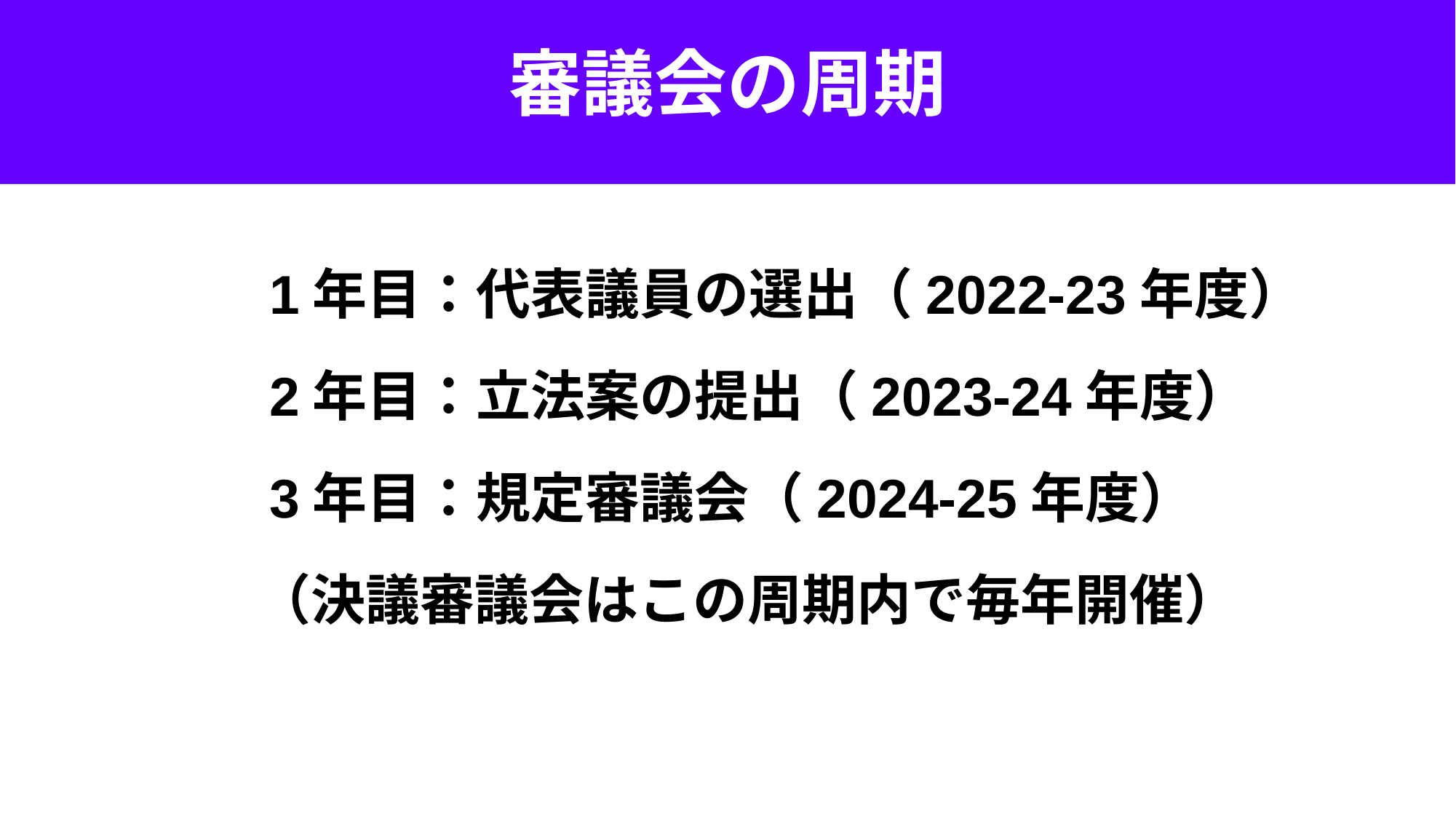

審議会の周期
　　　1年目：代表議員の選出（2022-23年度）
　　　2年目：立法案の提出（2023-24年度）
　　　3年目：規定審議会（2024-25年度）
　　　（決議審議会はこの周期内で毎年開催）